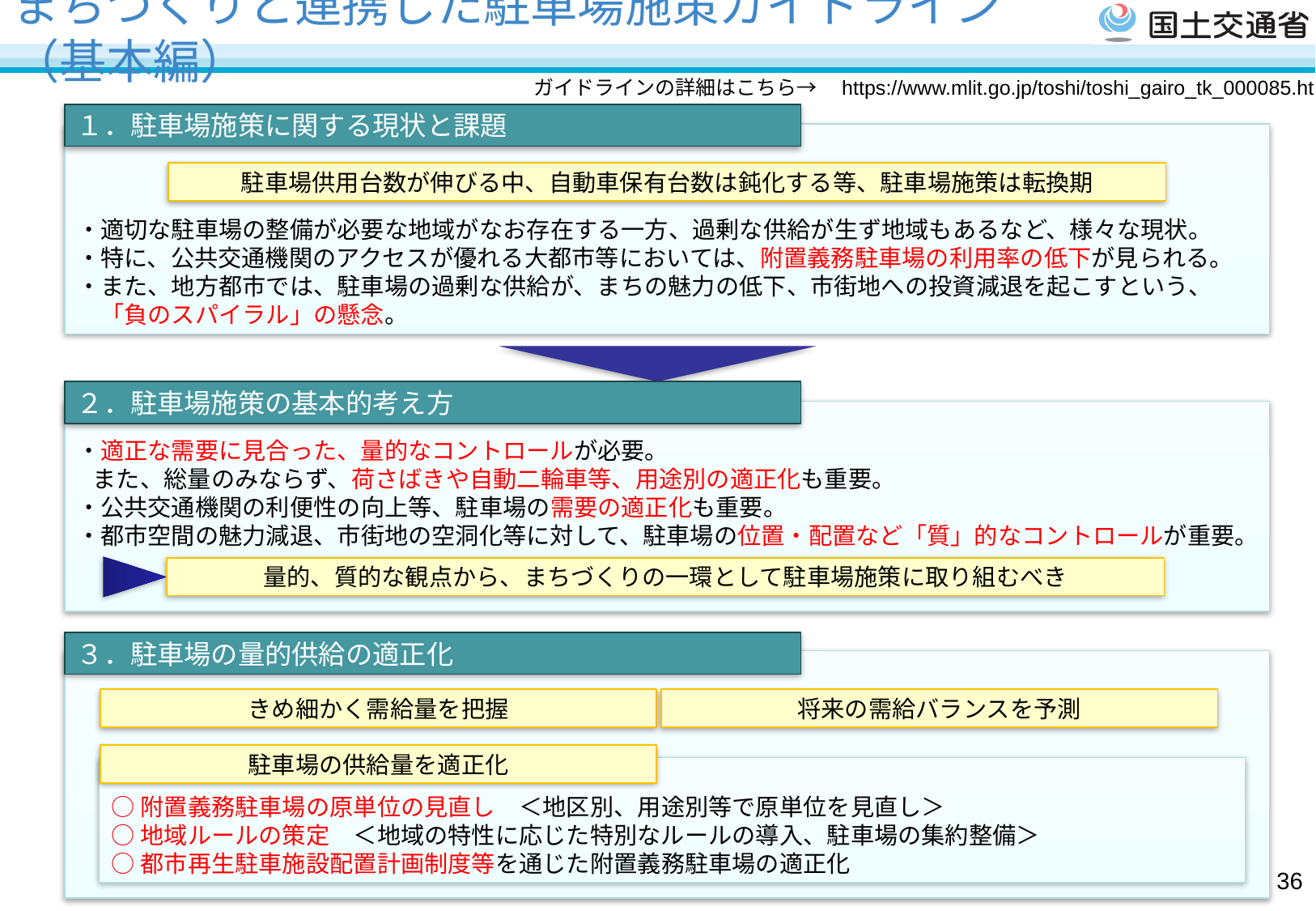

# まちづくりと連携した駐車場施策ガイドライン（基本編）
ガイドラインの詳細はこちら→　https://www.mlit.go.jp/toshi/toshi_gairo_tk_000085.html
１．駐車場施策に関する現状と課題

・適切な駐車場の整備が必要な地域がなお存在する一方、過剰な供給が生ず地域もあるなど、様々な現状。
・特に、公共交通機関のアクセスが優れる大都市等においては、附置義務駐車場の利用率の低下が見られる。
・また、地方都市では、駐車場の過剰な供給が、まちの魅力の低下、市街地への投資減退を起こすという、
　「負のスパイラル」の懸念。
駐車場供用台数が伸びる中、自動車保有台数は鈍化する等、駐車場施策は転換期

２．駐車場施策の基本的考え方

・適正な需要に見合った、量的なコントロールが必要。
  また、総量のみならず、荷さばきや自動二輪車等、用途別の適正化も重要。
・公共交通機関の利便性の向上等、駐車場の需要の適正化も重要。
・都市空間の魅力減退、市街地の空洞化等に対して、駐車場の位置・配置など「質」的なコントロールが重要。

量的、質的な観点から、まちづくりの一環として駐車場施策に取り組むべき
３．駐車場の量的供給の適正化

将来の需給バランスを予測
きめ細かく需給量を把握
駐車場の供給量を適正化

○附置義務駐車場の原単位の見直し　＜地区別、用途別等で原単位を見直し＞
○地域ルールの策定　＜地域の特性に応じた特別なルールの導入、駐車場の集約整備＞
○都市再生駐車施設配置計画制度等を通じた附置義務駐車場の適正化
36